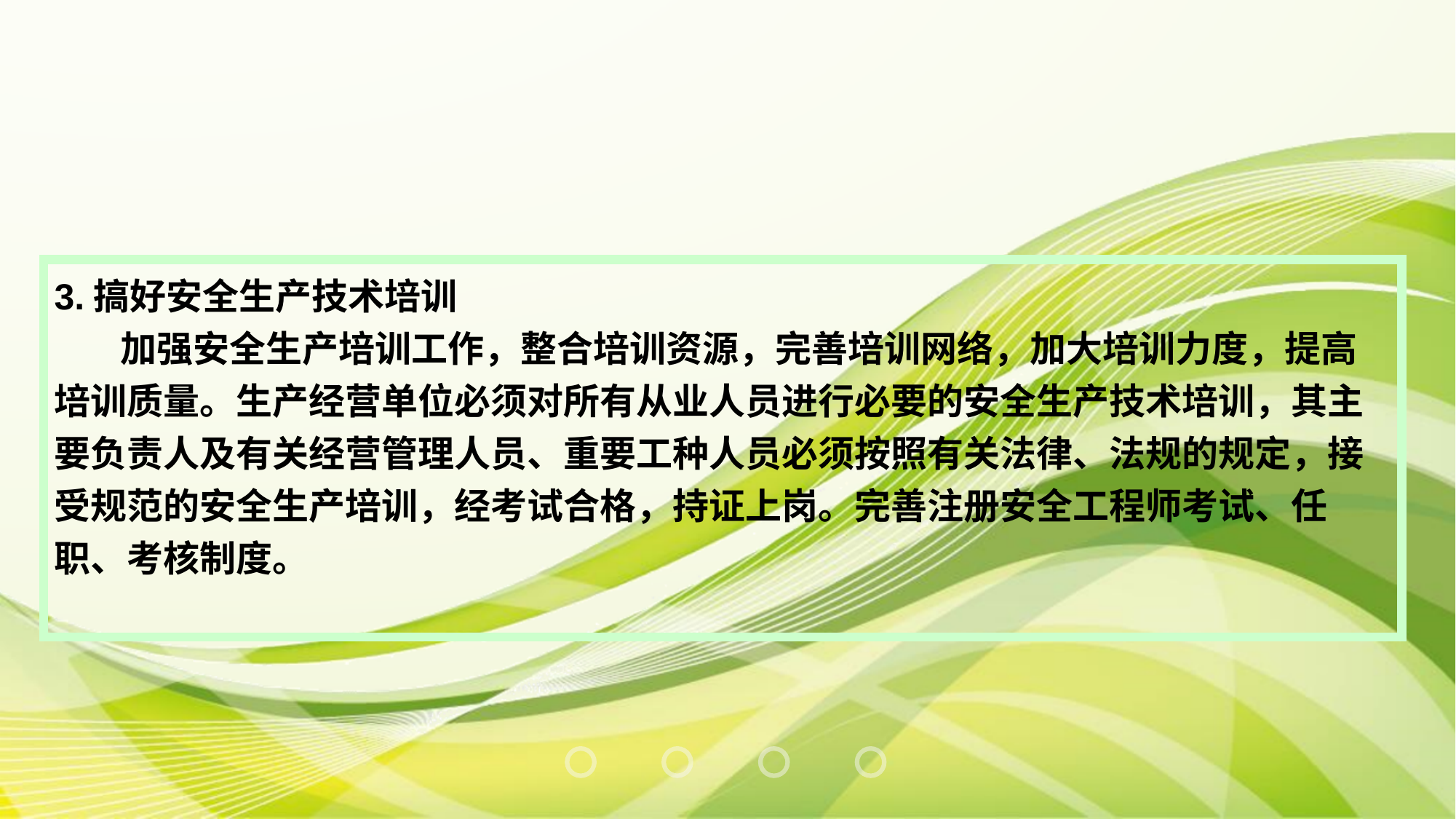

3.搞好安全生产技术培训
       加强安全生产培训工作，整合培训资源，完善培训网络，加大培训力度，提高培训质量。生产经营单位必须对所有从业人员进行必要的安全生产技术培训，其主要负责人及有关经营管理人员、重要工种人员必须按照有关法律、法规的规定，接受规范的安全生产培训，经考试合格，持证上岗。完善注册安全工程师考试、任职、考核制度。